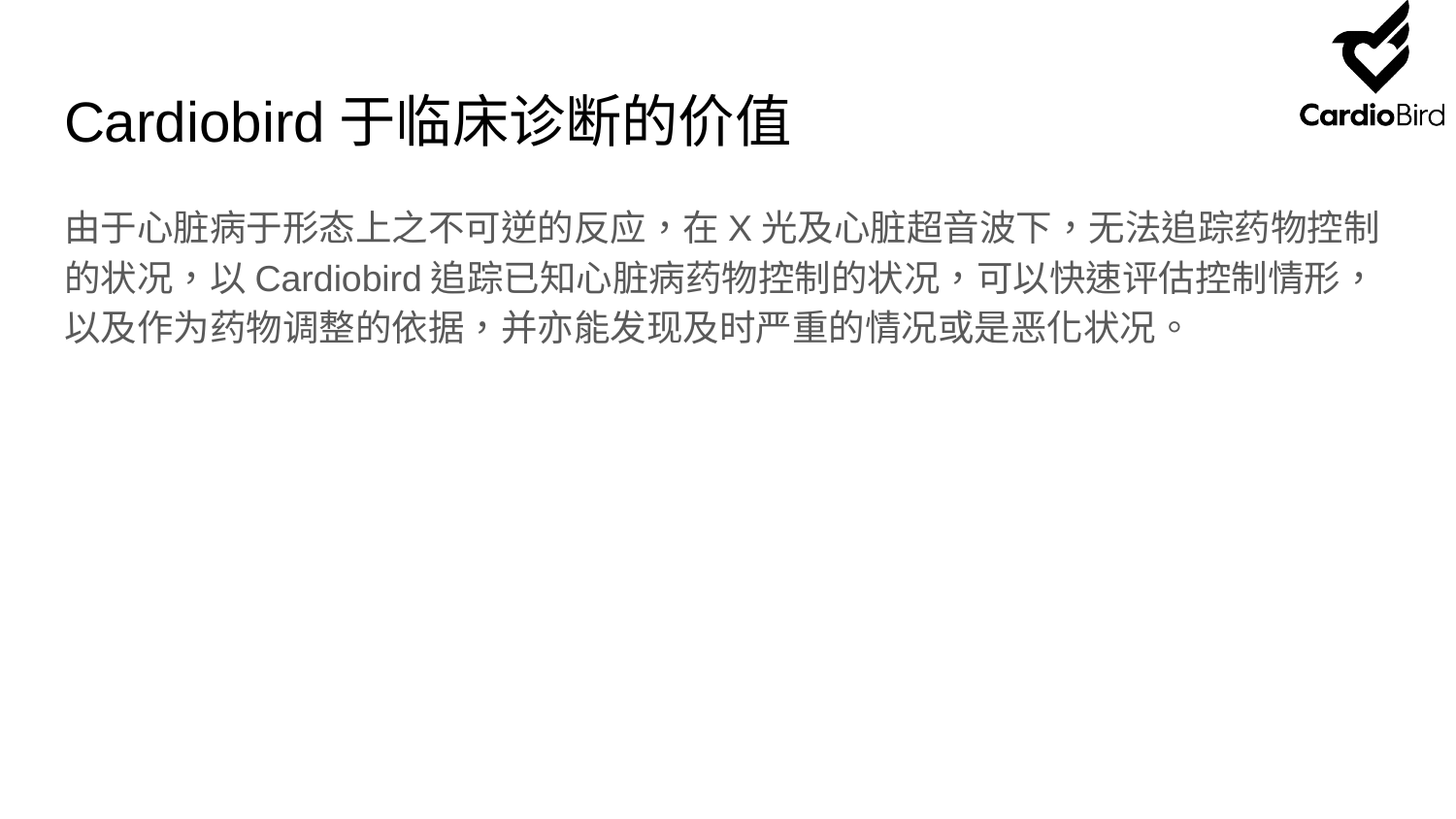

# Cardiobird于临床诊断的价值
由于心脏病于形态上之不可逆的反应，在X光及心脏超音波下，无法追踪药物控制的状况，以Cardiobird追踪已知心脏病药物控制的状况，可以快速评估控制情形，以及作为药物调整的依据，并亦能发现及时严重的情况或是恶化状况。